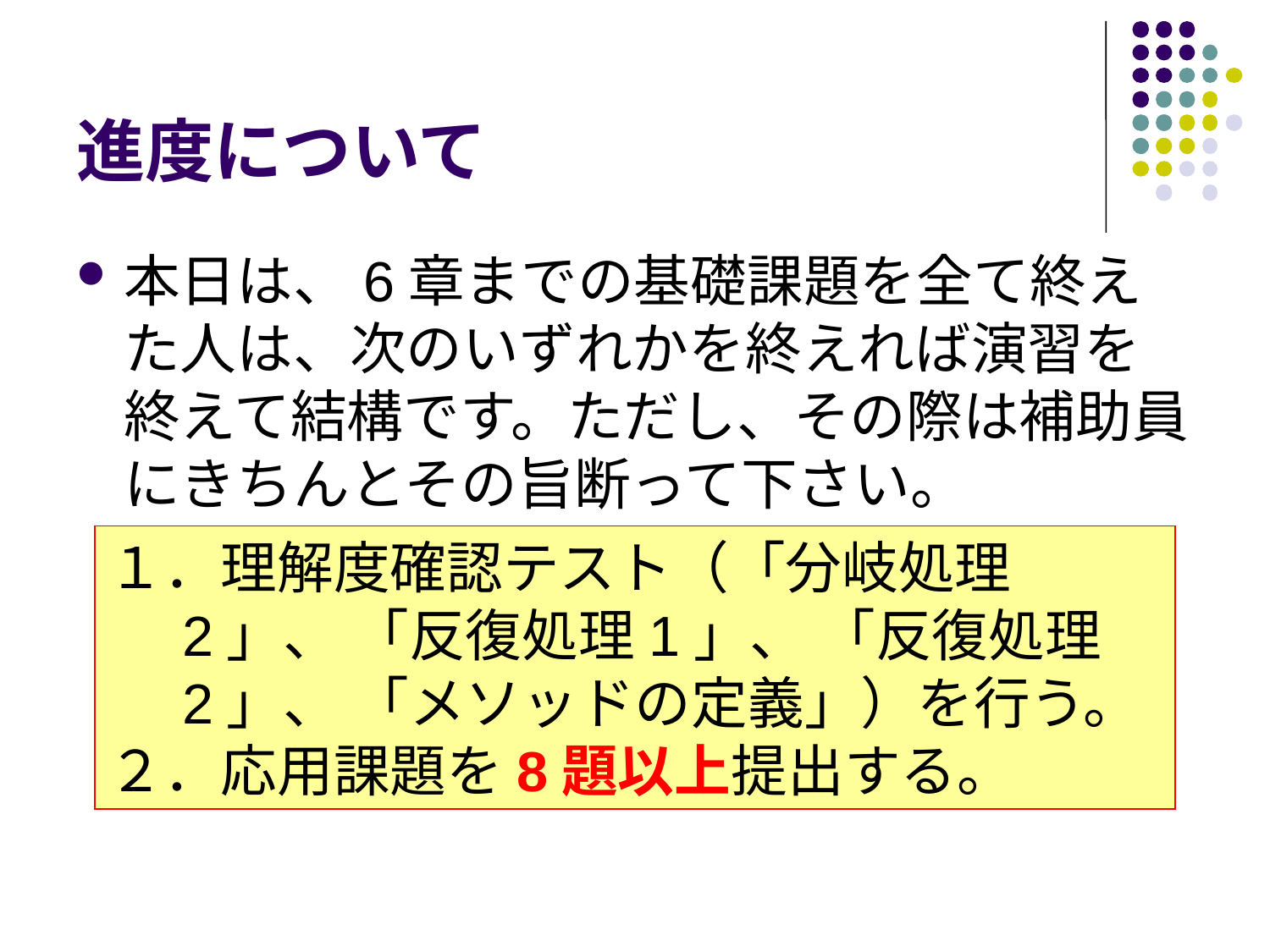

# 進度について
本日は、6章までの基礎課題を全て終えた人は、次のいずれかを終えれば演習を終えて結構です。ただし、その際は補助員にきちんとその旨断って下さい。

１．理解度確認テスト（「分岐処理2」、 「反復処理1」、 「反復処理2」、 「メソッドの定義」）を行う。
２．応用課題を8題以上提出する。